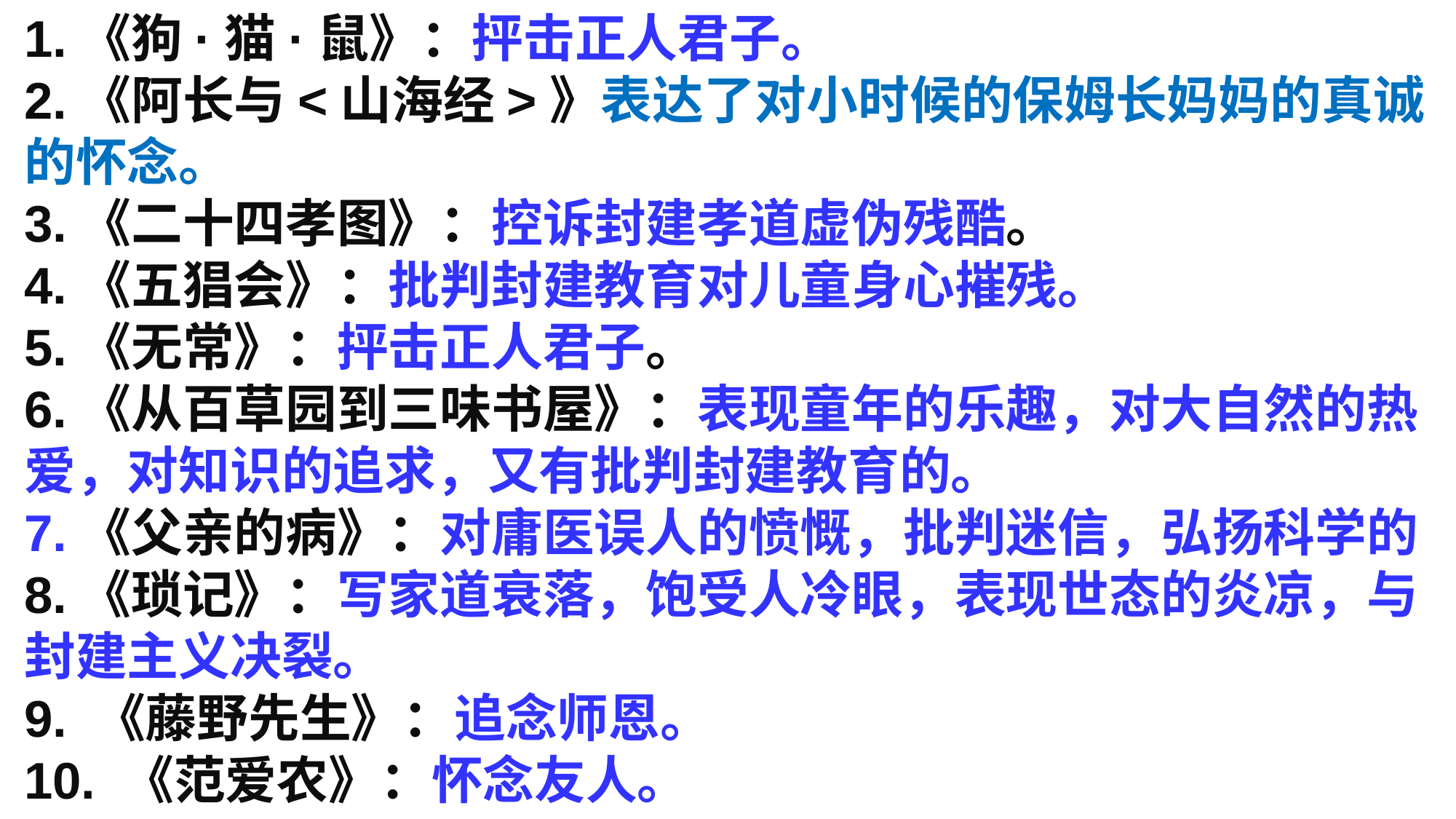

1.《狗·猫·鼠》：抨击正人君子。
2.《阿长与<山海经>》表达了对小时候的保姆长妈妈的真诚的怀念。
3.《二十四孝图》：控诉封建孝道虚伪残酷。
4.《五猖会》：批判封建教育对儿童身心摧残。
5.《无常》：抨击正人君子。
6.《从百草园到三味书屋》：表现童年的乐趣，对大自然的热爱，对知识的追求，又有批判封建教育的。
7.《父亲的病》：对庸医误人的愤慨，批判迷信，弘扬科学的
8.《琐记》：写家道衰落，饱受人冷眼，表现世态的炎凉，与封建主义决裂。
9. 《藤野先生》：追念师恩。
10. 《范爱农》：怀念友人。